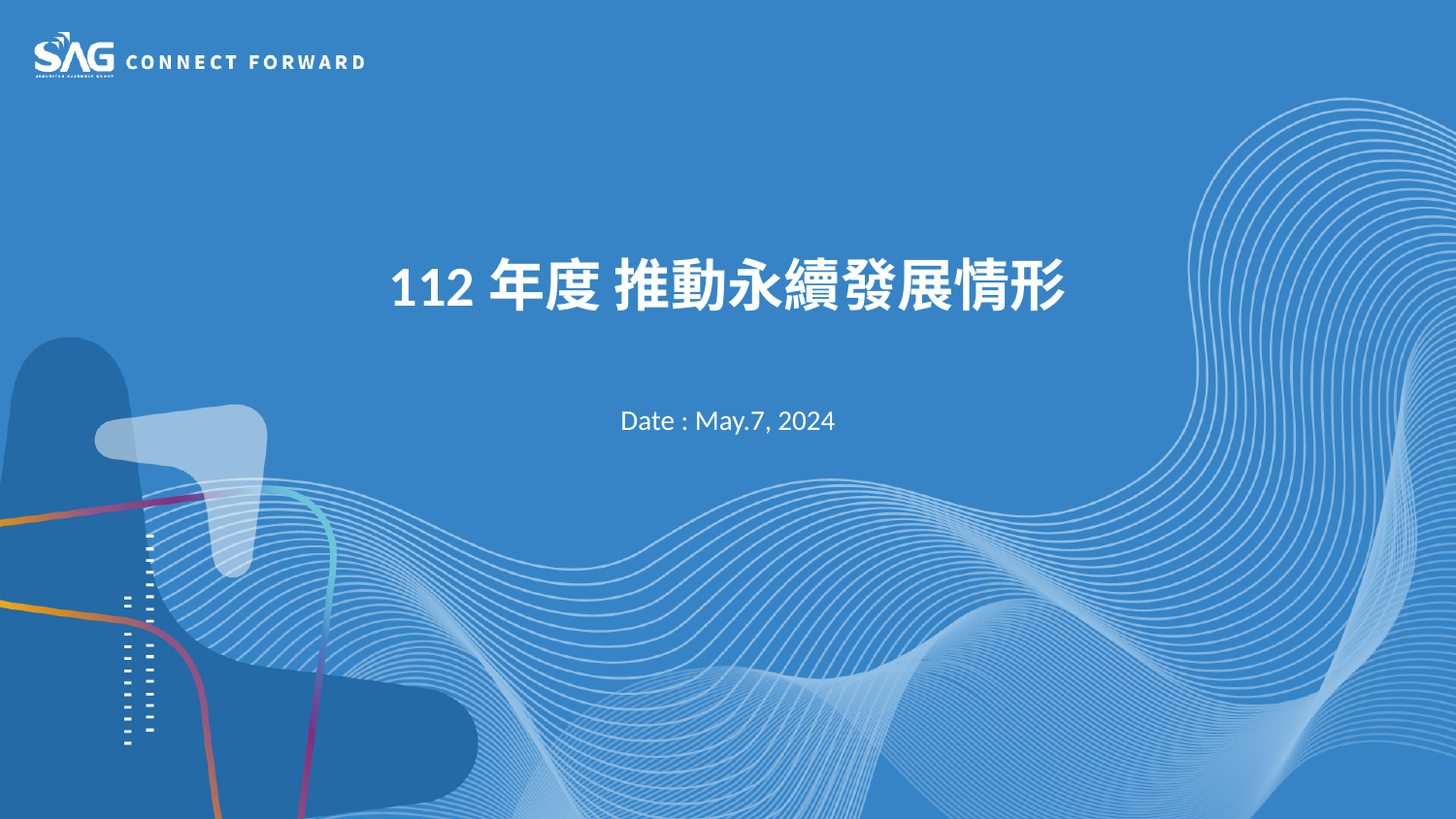

# 112年度 推動永續發展情形
Date : May.7, 2024